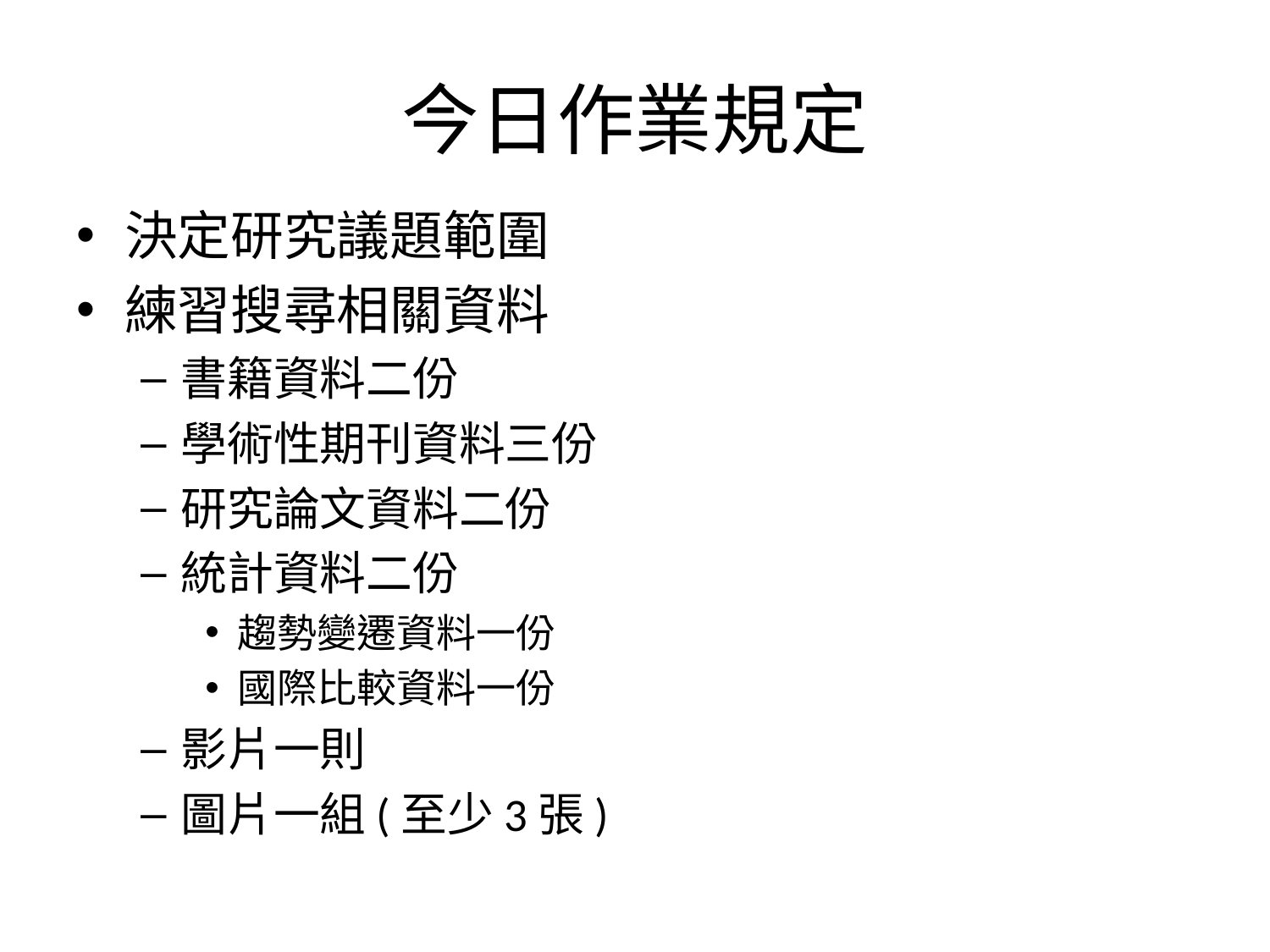

# 今日作業規定
決定研究議題範圍
練習搜尋相關資料
書籍資料二份
學術性期刊資料三份
研究論文資料二份
統計資料二份
趨勢變遷資料一份
國際比較資料一份
影片一則
圖片一組(至少3張)